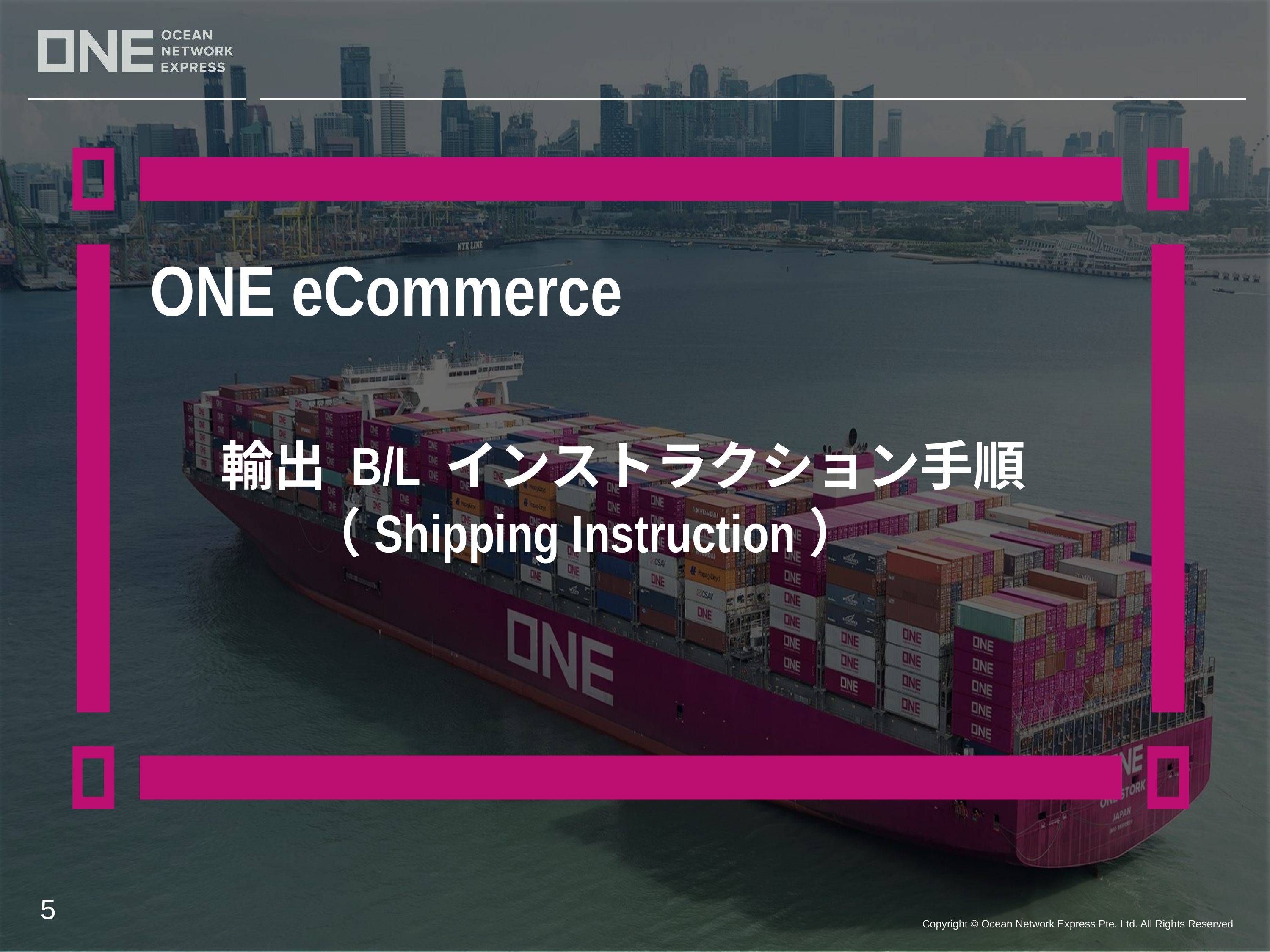

# ONE eCommerce 　輸出 B/L インストラクション手順 　　　（Shipping Instruction）
5